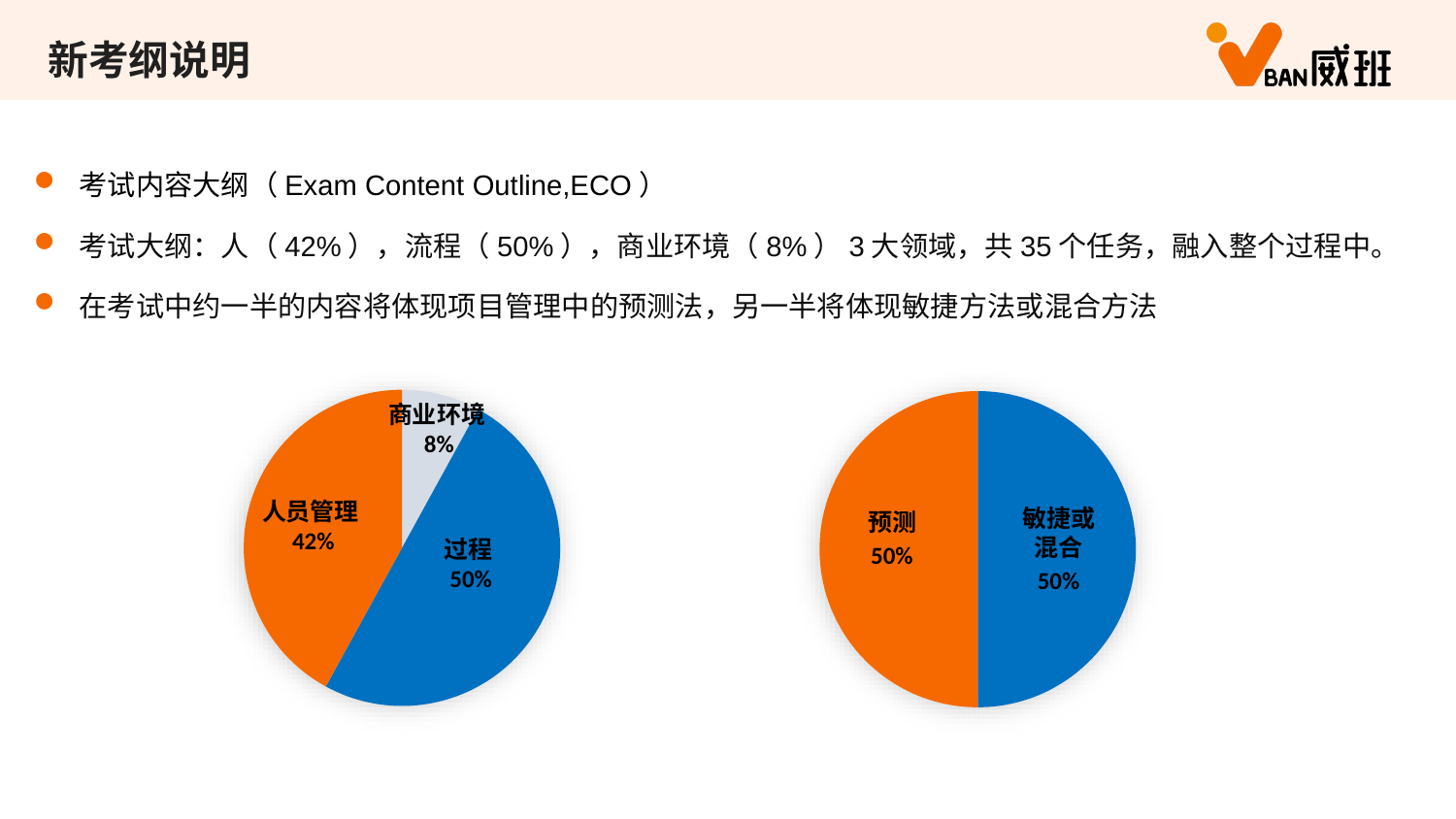

新考纲说明
考试内容大纲（Exam Content Outline,ECO）
考试大纲：人（42%），流程（50%），商业环境（8%）3大领域，共35个任务，融入整个过程中。
在考试中约一半的内容将体现项目管理中的预测法，另一半将体现敏捷方法或混合方法

商业环境8%

人员管理42%
敏捷或混合
50%
预测
50%
过程50%